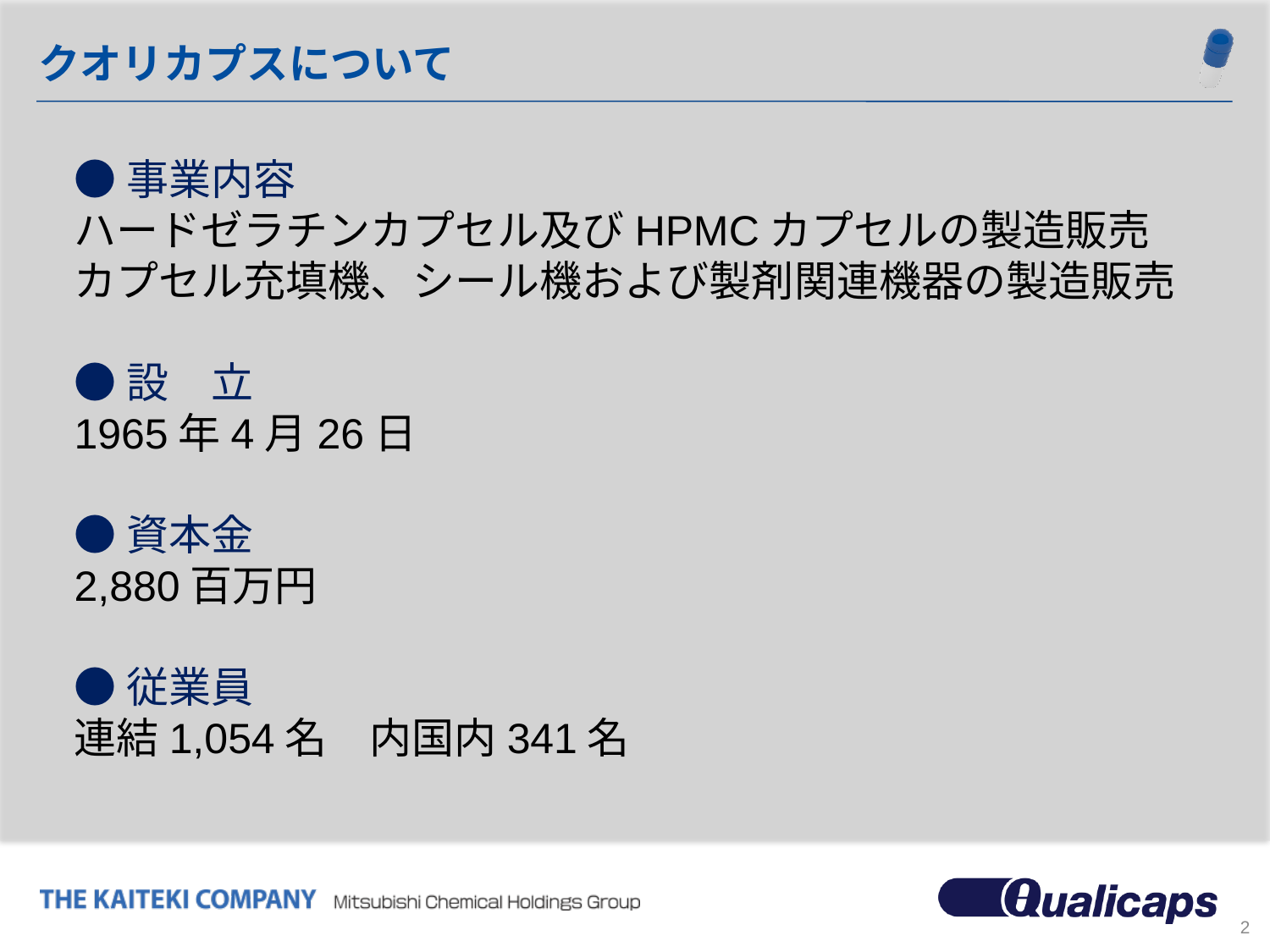

# クオリカプスについて
●事業内容
ハードゼラチンカプセル及びHPMCカプセルの製造販売
カプセル充填機、シール機および製剤関連機器の製造販売

●設　立
1965年4月26日

●資本金
2,880百万円

●従業員
連結1,054名　内国内341名
2